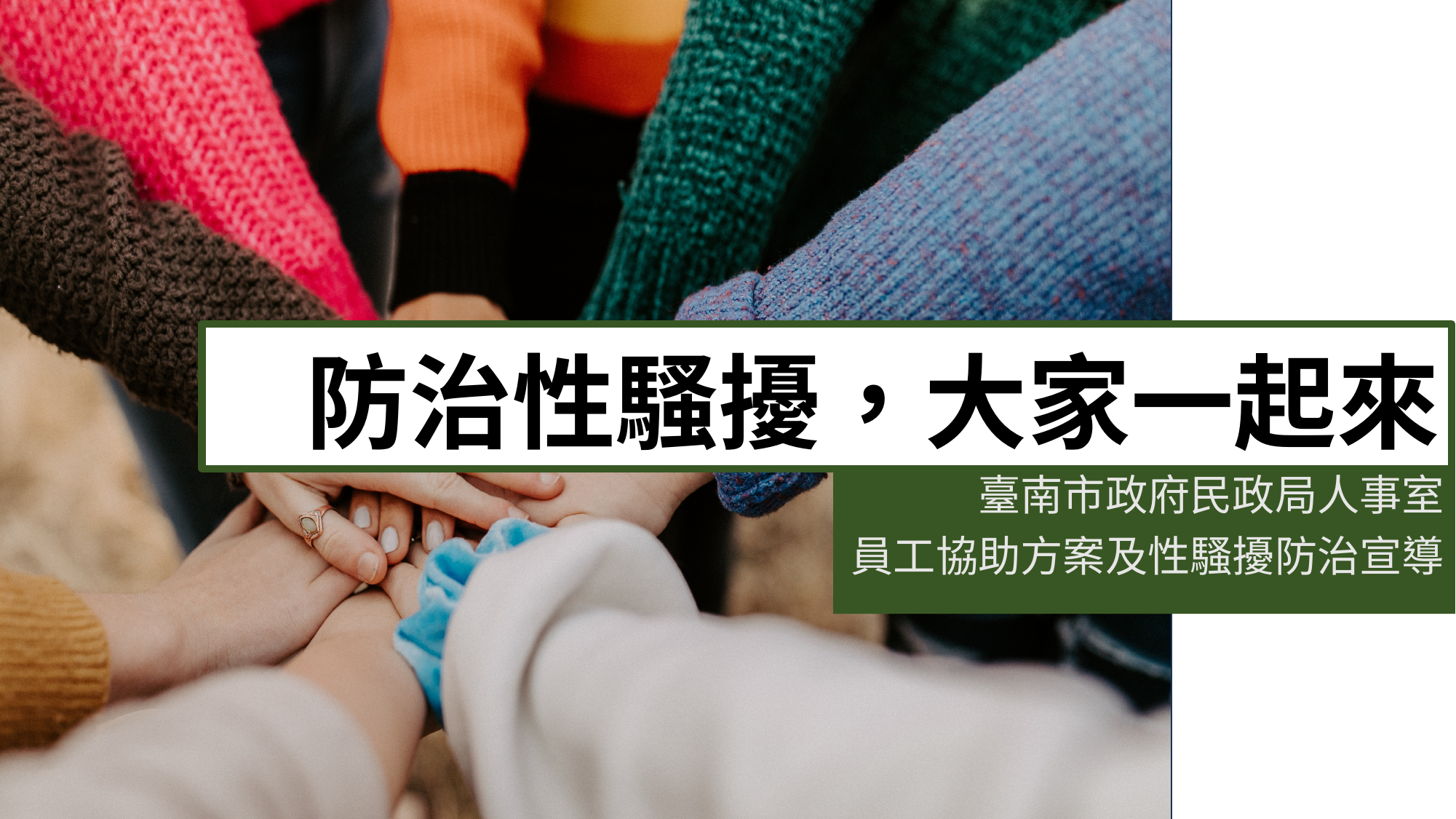

# 防治性騷擾，大家一起來
臺南市政府民政局人事室
員工協助方案及性騷擾防治宣導